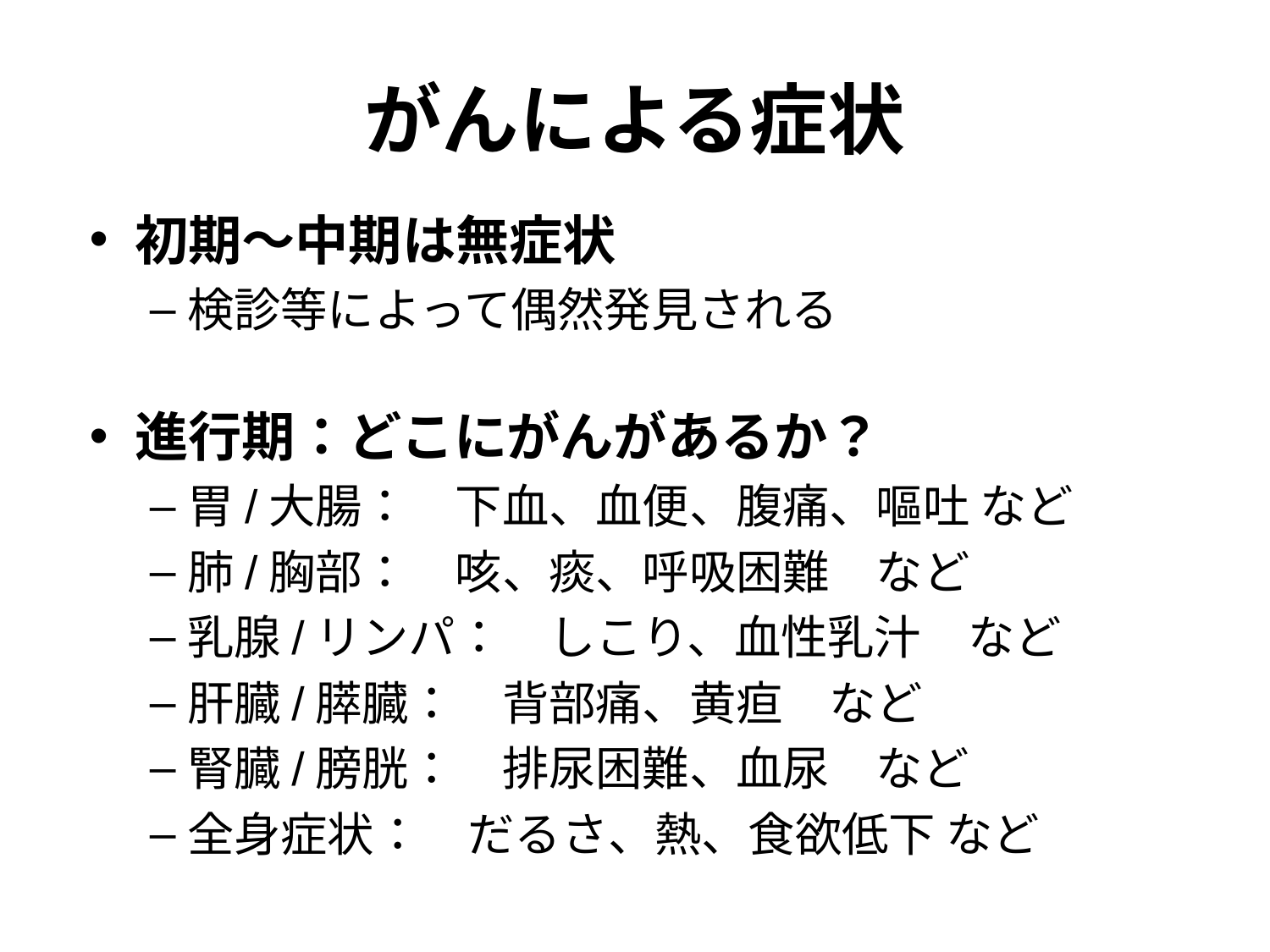

# がんによる症状
初期～中期は無症状
検診等によって偶然発見される
進行期：どこにがんがあるか？
胃/大腸：　下血、血便、腹痛、嘔吐 など
肺/胸部：　咳、痰、呼吸困難　など
乳腺/リンパ：　しこり、血性乳汁　など
肝臓/膵臓：　背部痛、黄疸　など
腎臓/膀胱：　排尿困難、血尿　など
全身症状：　だるさ、熱、食欲低下 など